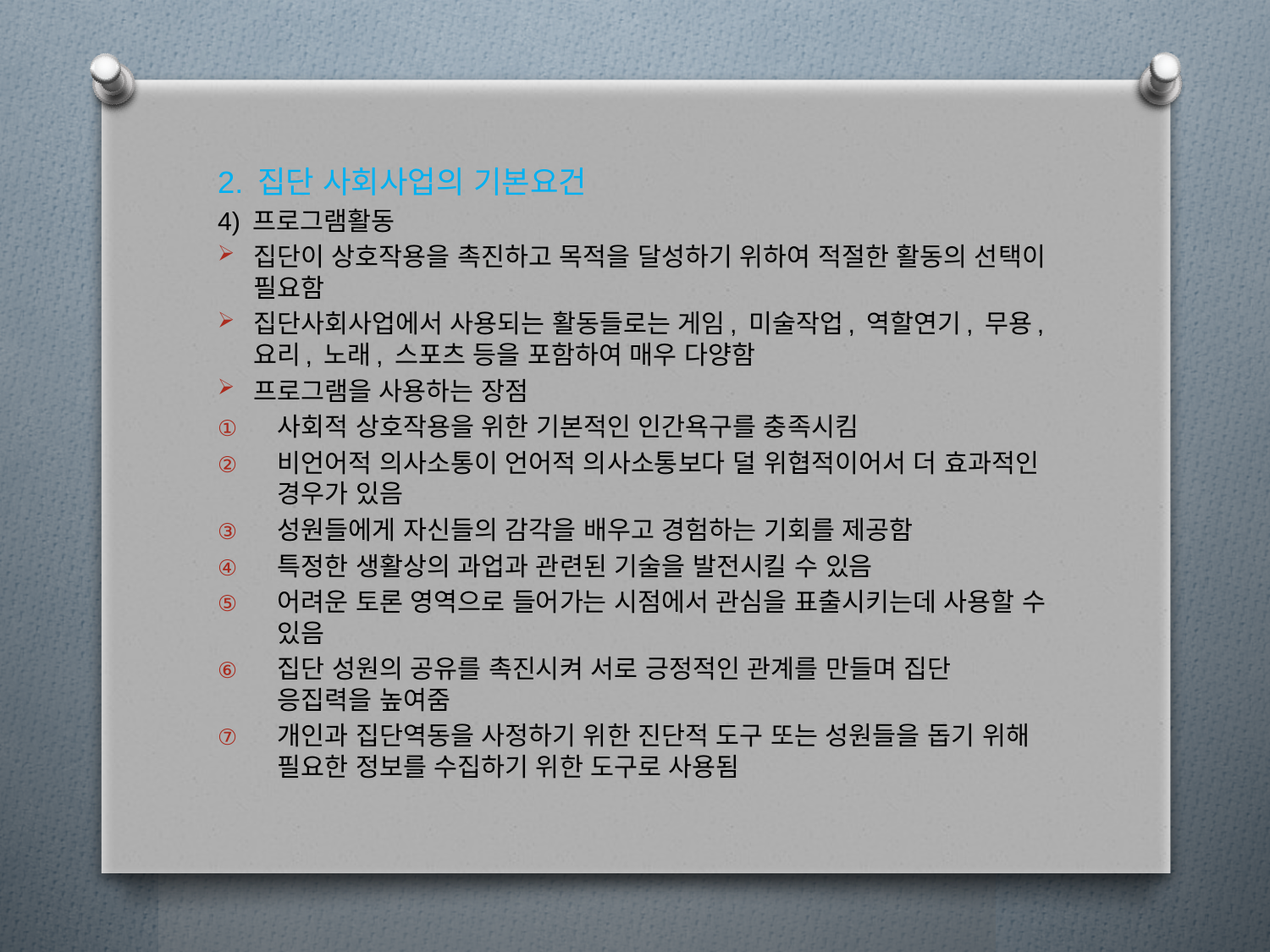

2. 집단 사회사업의 기본요건
4) 프로그램활동
집단이 상호작용을 촉진하고 목적을 달성하기 위하여 적절한 활동의 선택이 필요함
집단사회사업에서 사용되는 활동들로는 게임, 미술작업, 역할연기, 무용, 요리, 노래, 스포츠 등을 포함하여 매우 다양함
프로그램을 사용하는 장점
사회적 상호작용을 위한 기본적인 인간욕구를 충족시킴
비언어적 의사소통이 언어적 의사소통보다 덜 위협적이어서 더 효과적인 경우가 있음
성원들에게 자신들의 감각을 배우고 경험하는 기회를 제공함
특정한 생활상의 과업과 관련된 기술을 발전시킬 수 있음
어려운 토론 영역으로 들어가는 시점에서 관심을 표출시키는데 사용할 수 있음
집단 성원의 공유를 촉진시켜 서로 긍정적인 관계를 만들며 집단 응집력을 높여줌
개인과 집단역동을 사정하기 위한 진단적 도구 또는 성원들을 돕기 위해 필요한 정보를 수집하기 위한 도구로 사용됨